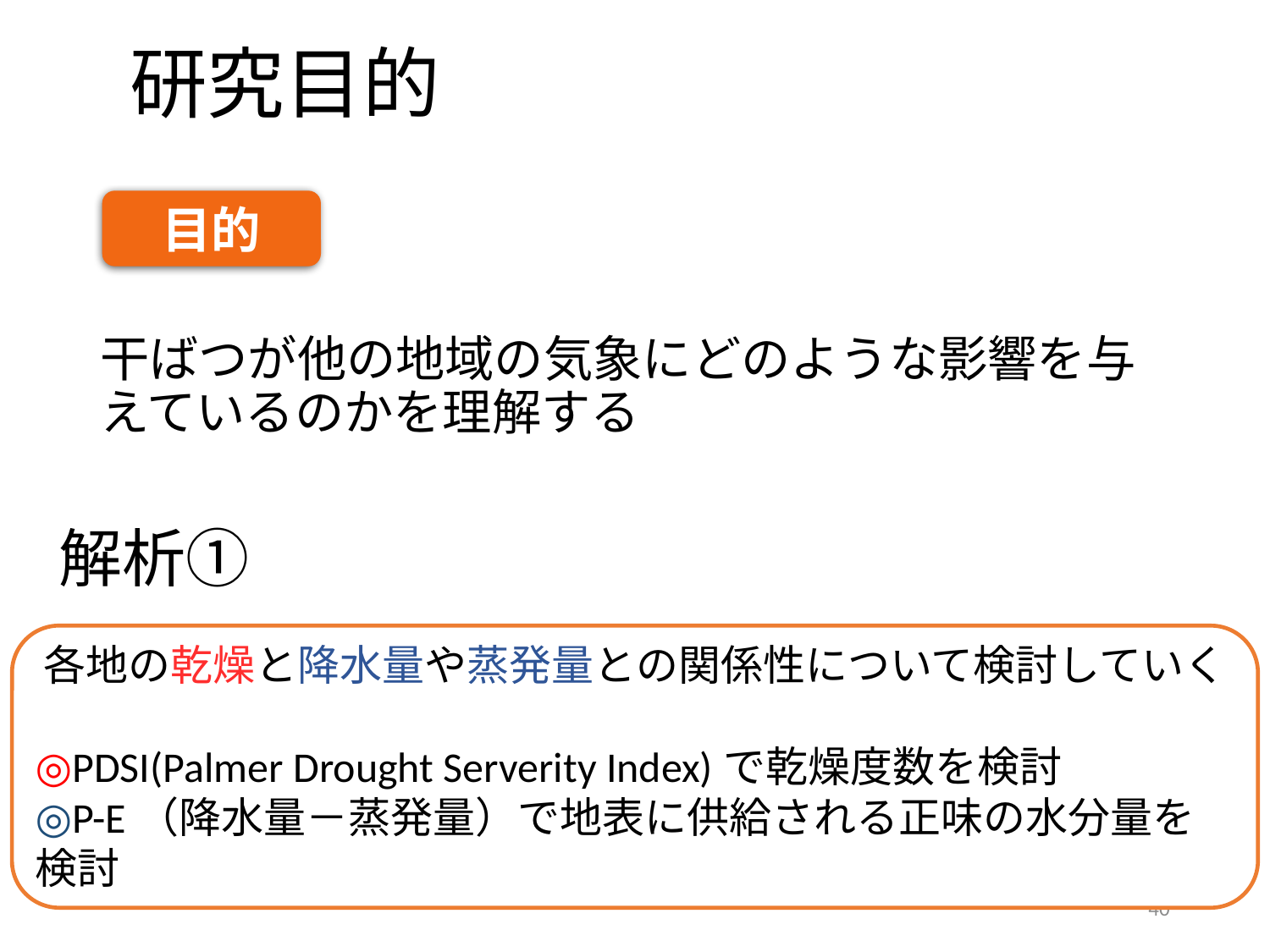

# 研究目的
目的

干ばつが他の地域の気象にどのような影響を与えているのかを理解する

解析①

各地の乾燥と降水量や蒸発量との関係性について検討していく

◎PDSI(Palmer Drought Serverity Index)で乾燥度数を検討
◎P-E（降水量－蒸発量）で地表に供給される正味の水分量を検討

40